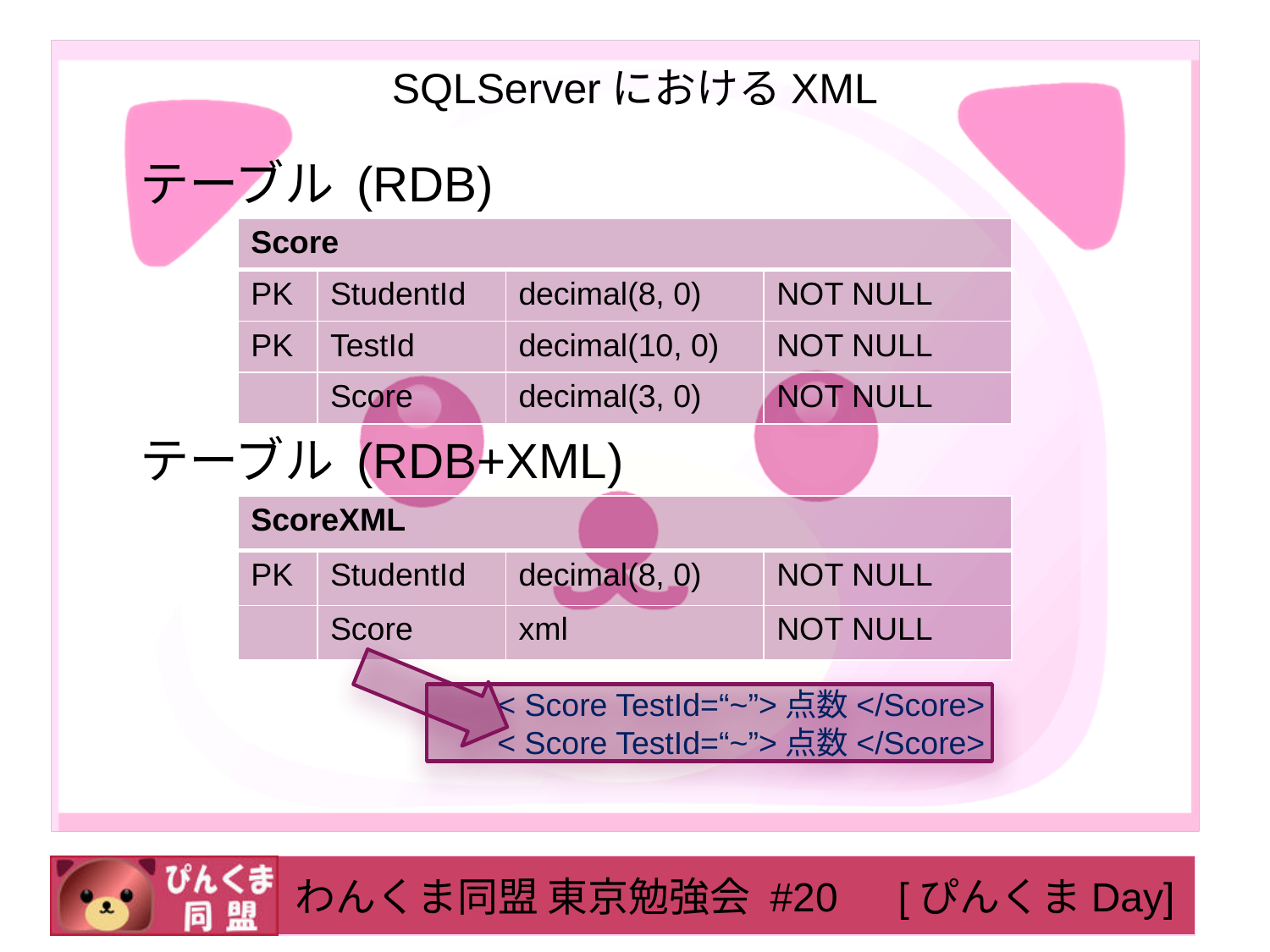

# SQLServerにおけるXML
テーブル (RDB)

テーブル (RDB+XML)

| Score |  |  |  |
| --- | --- | --- | --- |
| PK | StudentId | decimal(8, 0) | NOT NULL |
| PK | TestId | decimal(10, 0) | NOT NULL |
|  | Score | decimal(3, 0) | NOT NULL |
| ScoreXML |  |  |  |
| --- | --- | --- | --- |
| PK | StudentId | decimal(8, 0) | NOT NULL |
|  | Score | xml | NOT NULL |

< Score TestId=“~”>点数</Score>
< Score TestId=“~”>点数</Score>